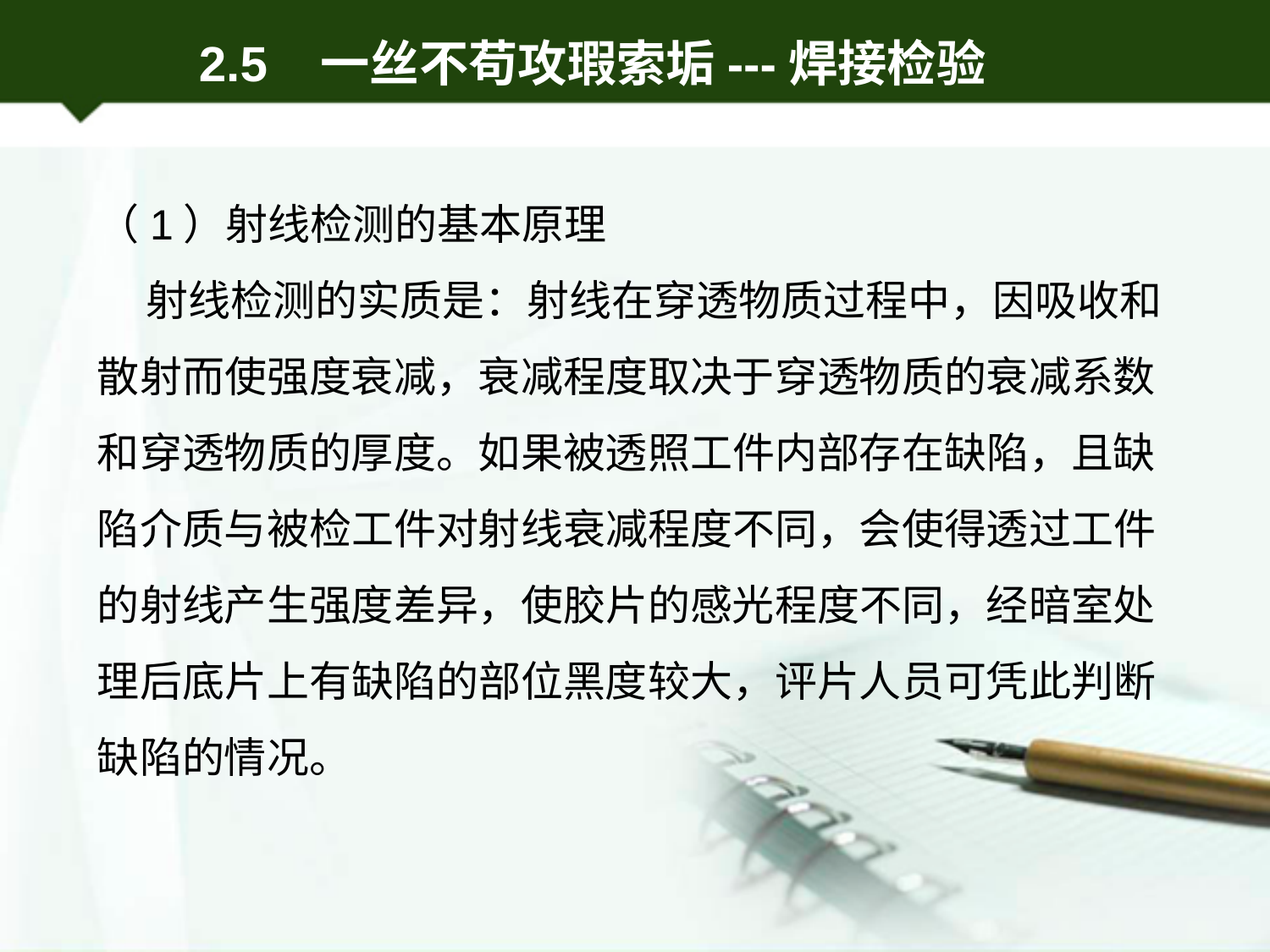

2.5   一丝不苟攻瑕索垢---焊接检验
（1）射线检测的基本原理
    射线检测的实质是：射线在穿透物质过程中，因吸收和散射而使强度衰减，衰减程度取决于穿透物质的衰减系数和穿透物质的厚度。如果被透照工件内部存在缺陷，且缺陷介质与被检工件对射线衰减程度不同，会使得透过工件的射线产生强度差异，使胶片的感光程度不同，经暗室处理后底片上有缺陷的部位黑度较大，评片人员可凭此判断缺陷的情况。